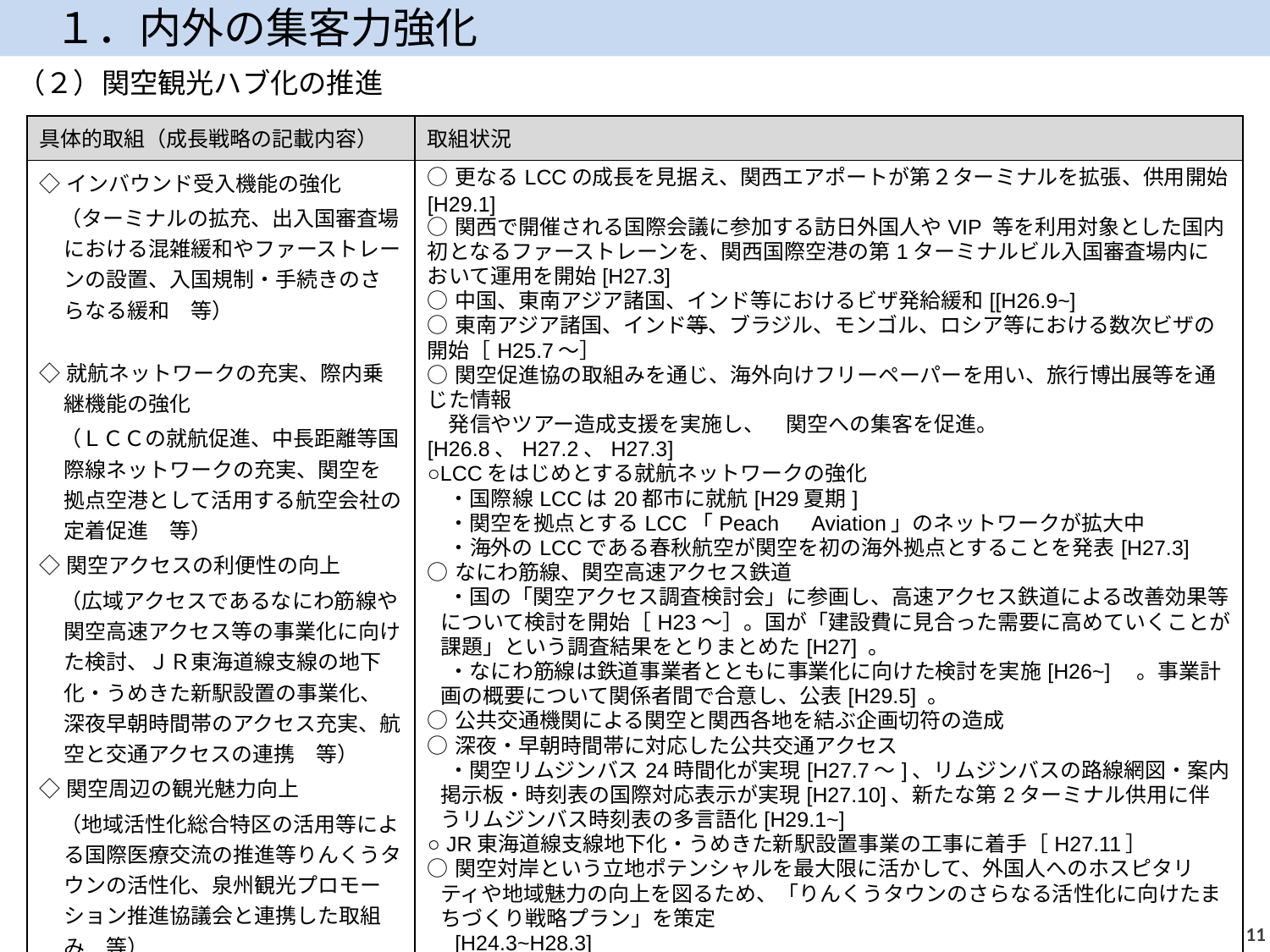

１．内外の集客力強化
（２）関空観光ハブ化の推進
| 具体的取組（成長戦略の記載内容） | 取組状況 |
| --- | --- |
| ◇インバウンド受入機能の強化 　（ターミナルの拡充、出入国審査場における混雑緩和やファーストレーンの設置、入国規制・手続きのさらなる緩和　等） ◇就航ネットワークの充実、際内乗継機能の強化 　（ＬＣＣの就航促進、中長距離等国際線ネットワークの充実、関空を拠点空港として活用する航空会社の定着促進　等） ◇関空アクセスの利便性の向上 　（広域アクセスであるなにわ筋線や関空高速アクセス等の事業化に向けた検討、ＪＲ東海道線支線の地下化・うめきた新駅設置の事業化、深夜早朝時間帯のアクセス充実、航空と交通アクセスの連携　等） ◇関空周辺の観光魅力向上 　（地域活性化総合特区の活用等による国際医療交流の推進等りんくうタウンの活性化、泉州観光プロモーション推進協議会と連携した取組み　等） | ○更なるLCCの成長を見据え、関西エアポートが第２ターミナルを拡張、供用開始[H29.1] ○関西で開催される国際会議に参加する訪日外国人やVIP 等を利用対象とした国内初となるファーストレーンを、関西国際空港の第1ターミナルビル入国審査場内において運用を開始[H27.3] ○中国、東南アジア諸国、インド等におけるビザ発給緩和[[H26.9~] ○東南アジア諸国、インド等、ブラジル、モンゴル、ロシア等における数次ビザの開始［H25.7～］ ○関空促進協の取組みを通じ、海外向けフリーペーパーを用い、旅行博出展等を通じた情報 　発信やツアー造成支援を実施し、　関空への集客を促進。　[H26.8、H27.2、H27.3] ○LCCをはじめとする就航ネットワークの強化 　・国際線LCCは20都市に就航[H29夏期] 　・関空を拠点とするLCC「Peach　Aviation」のネットワークが拡大中 　・海外のLCCである春秋航空が関空を初の海外拠点とすることを発表[H27.3] ○なにわ筋線、関空高速アクセス鉄道 　・国の「関空アクセス調査検討会」に参画し、高速アクセス鉄道による改善効果等について検討を開始［H23～］。国が「建設費に見合った需要に高めていくことが課題」という調査結果をとりまとめた[H27] 。 　・なにわ筋線は鉄道事業者とともに事業化に向けた検討を実施[H26~]　。事業計画の概要について関係者間で合意し、公表[H29.5] 。 ○公共交通機関による関空と関西各地を結ぶ企画切符の造成 ○深夜・早朝時間帯に対応した公共交通アクセス 　・関空リムジンバス24時間化が実現[H27.7～]、リムジンバスの路線網図・案内掲示板・時刻表の国際対応表示が実現[H27.10]、新たな第2ターミナル供用に伴うリムジンバス時刻表の多言語化[H29.1~] ○ JR東海道線支線地下化・うめきた新駅設置事業の工事に着手［H27.11］ ○関空対岸という立地ポテンシャルを最大限に活かして、外国人へのホスピタリティや地域魅力の向上を図るため、「りんくうタウンのさらなる活性化に向けたまちづくり戦略プラン」を策定 　[H24.3~H28.3] 　・りんくう公園予定地の活用に向け地元市町と協議［H25~］、高度がん医療拠点施設がオープン［H28.10］ |

11